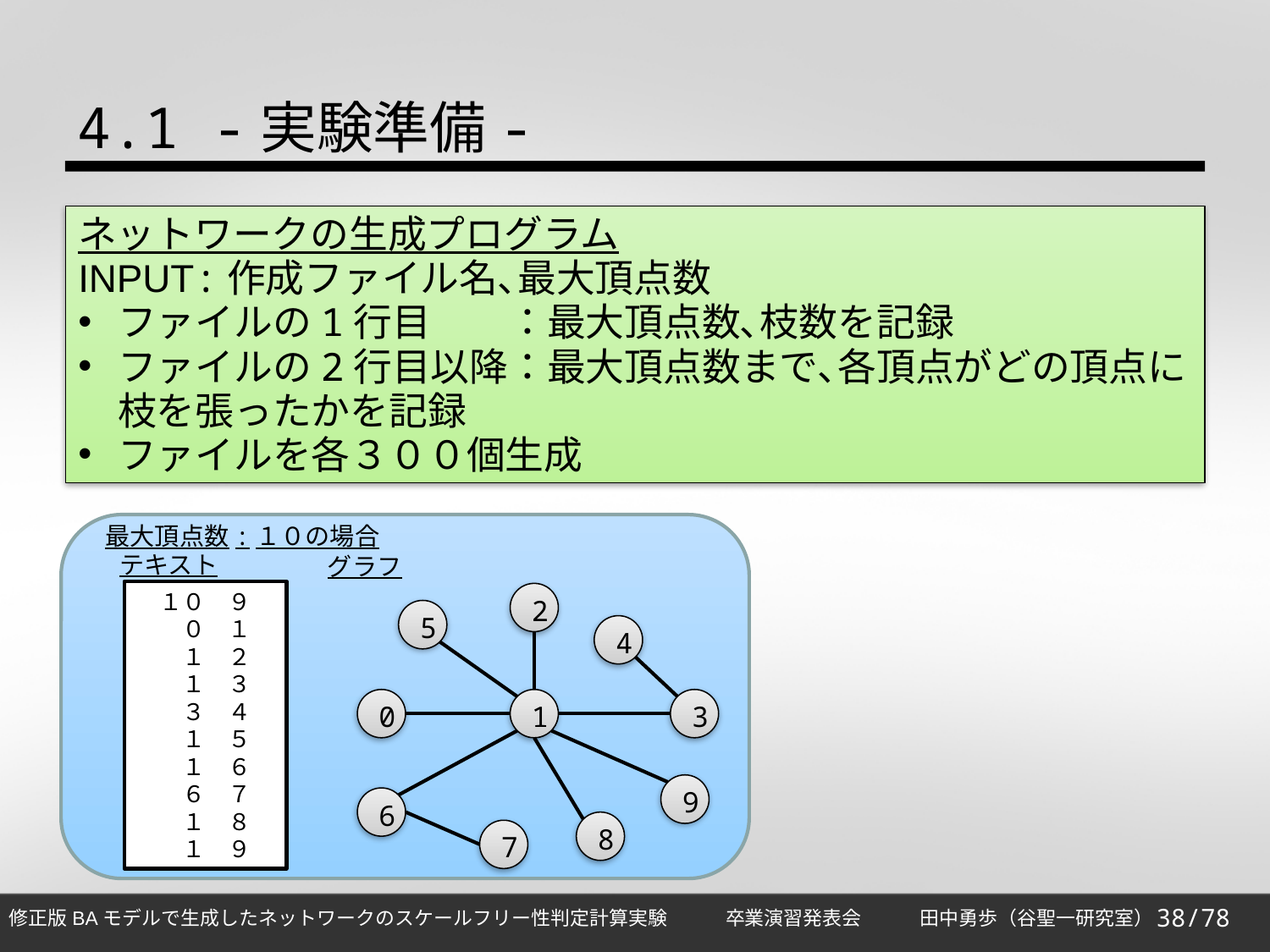

4.1 -実験準備-
ネットワークの生成プログラム
INPUT:作成ファイル名､最大頂点数
ファイルの1行目　　：最大頂点数､枝数を記録
ファイルの2行目以降：最大頂点数まで､各頂点がどの頂点に枝を張ったかを記録
ファイルを各３００個生成

最大頂点数:１０の場合
テキスト
グラフ
１０　９
　０　１
　１　２
　１　３
　３　４
　１　５
　１　６
　６　７
　１　８
　１　９

2

5

4

0
1
3

9

6

8

7
38/78
修正版BAモデルで生成したネットワークのスケールフリー性判定計算実験　　　卒業演習発表会　　　田中勇歩（谷聖一研究室）